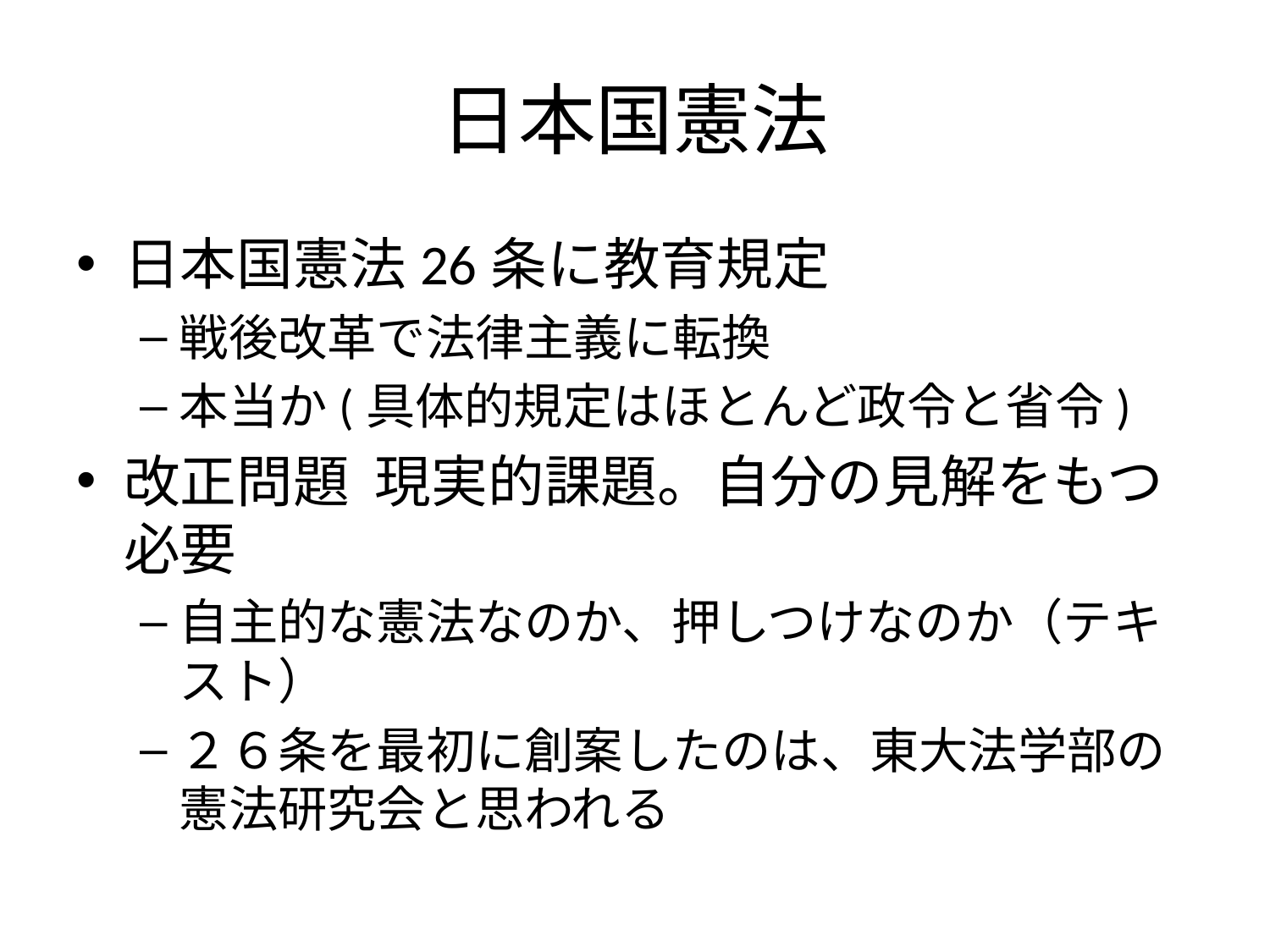

# 日本国憲法
日本国憲法26条に教育規定
戦後改革で法律主義に転換
本当か(具体的規定はほとんど政令と省令)
改正問題  現実的課題。自分の見解をもつ必要
自主的な憲法なのか、押しつけなのか（テキスト）
２６条を最初に創案したのは、東大法学部の憲法研究会と思われる